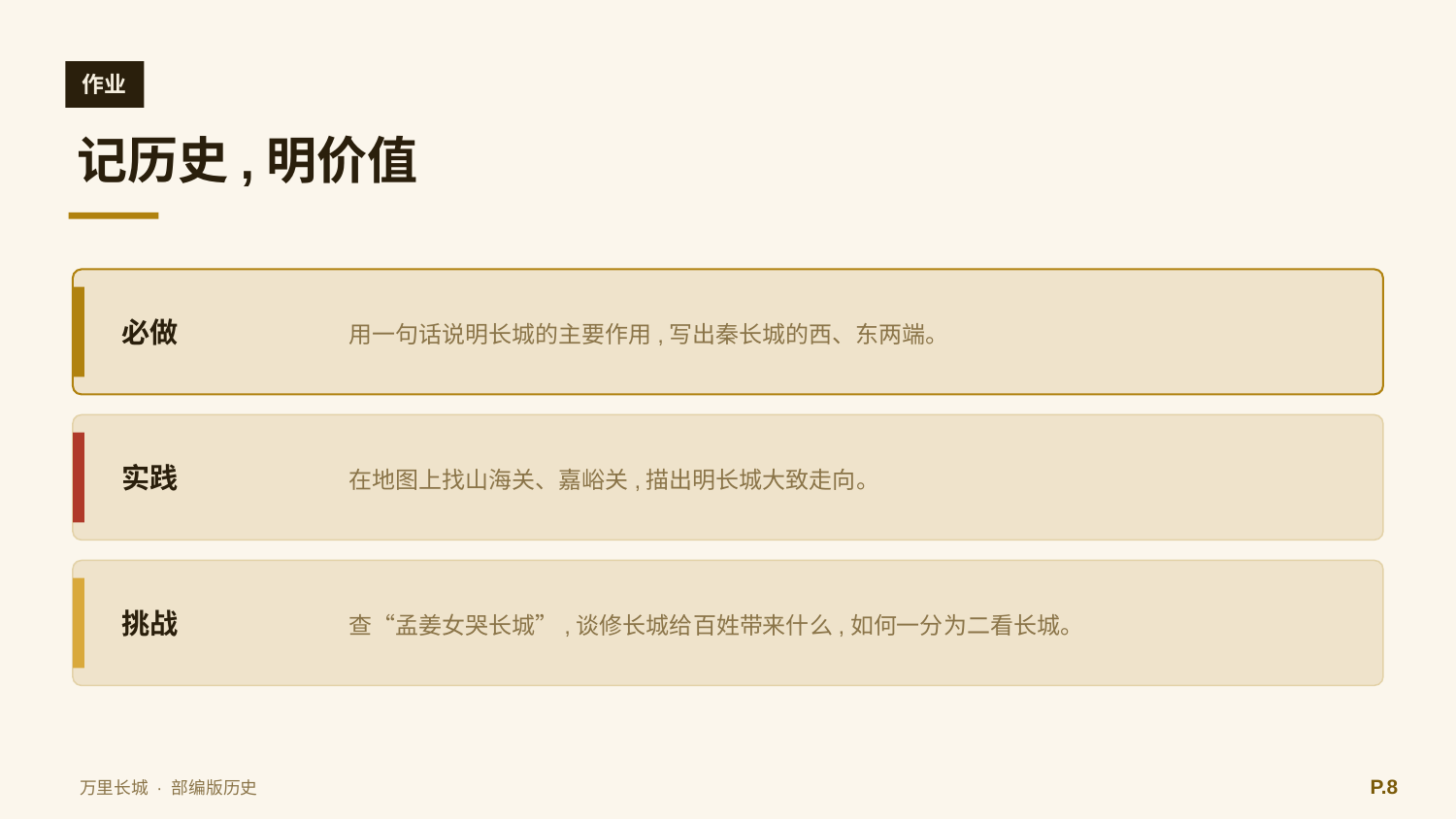

作业

记历史,明价值

用一句话说明长城的主要作用,写出秦长城的西、东两端。
必做

在地图上找山海关、嘉峪关,描出明长城大致走向。
实践

查“孟姜女哭长城”,谈修长城给百姓带来什么,如何一分为二看长城。
挑战

P.8
万里长城 · 部编版历史